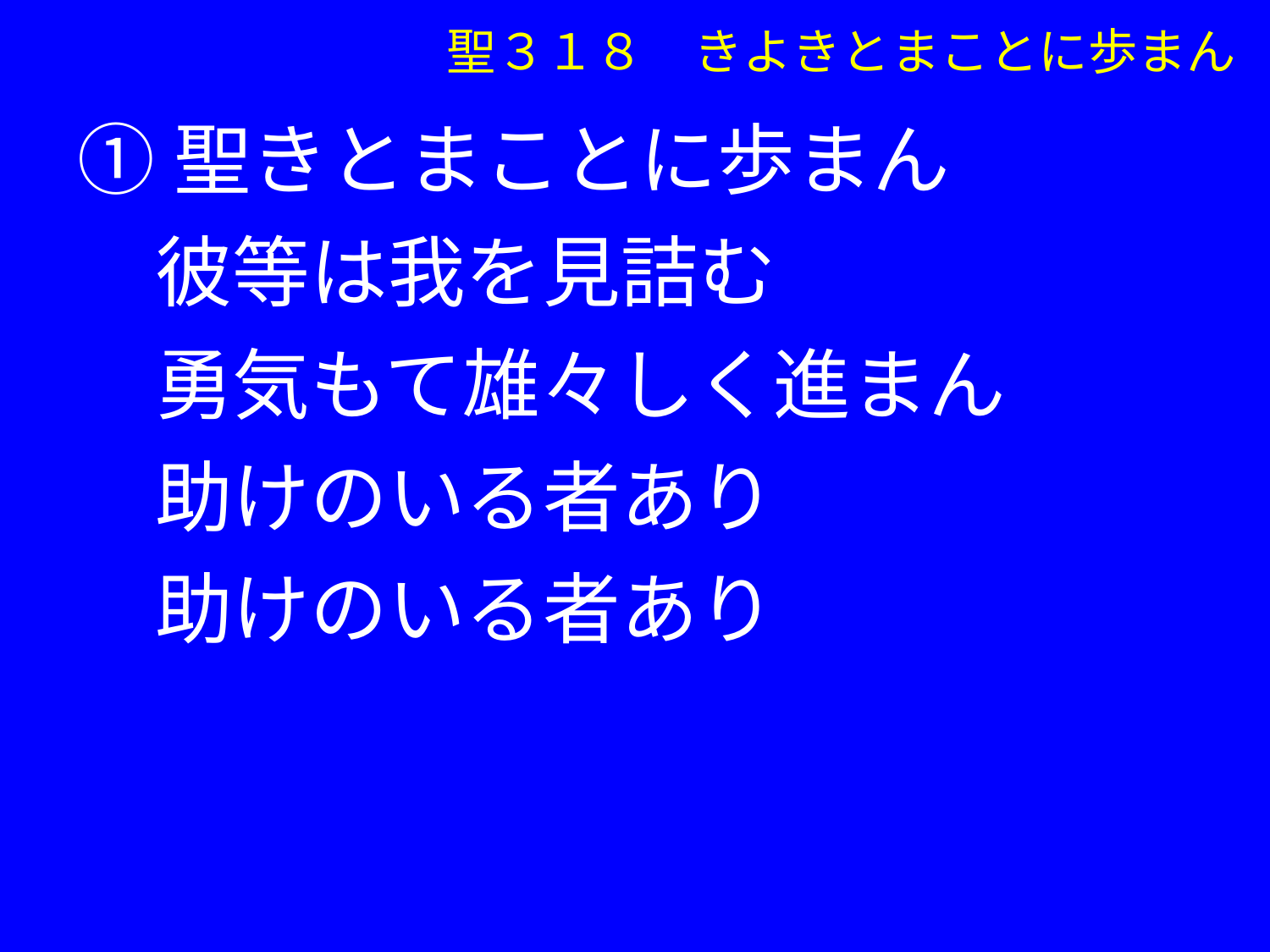

聖３１８　きよきとまことに歩まん
①聖きとまことに歩まん
　彼等は我を見詰む
　勇気もて雄々しく進まん
　助けのいる者あり
　助けのいる者あり